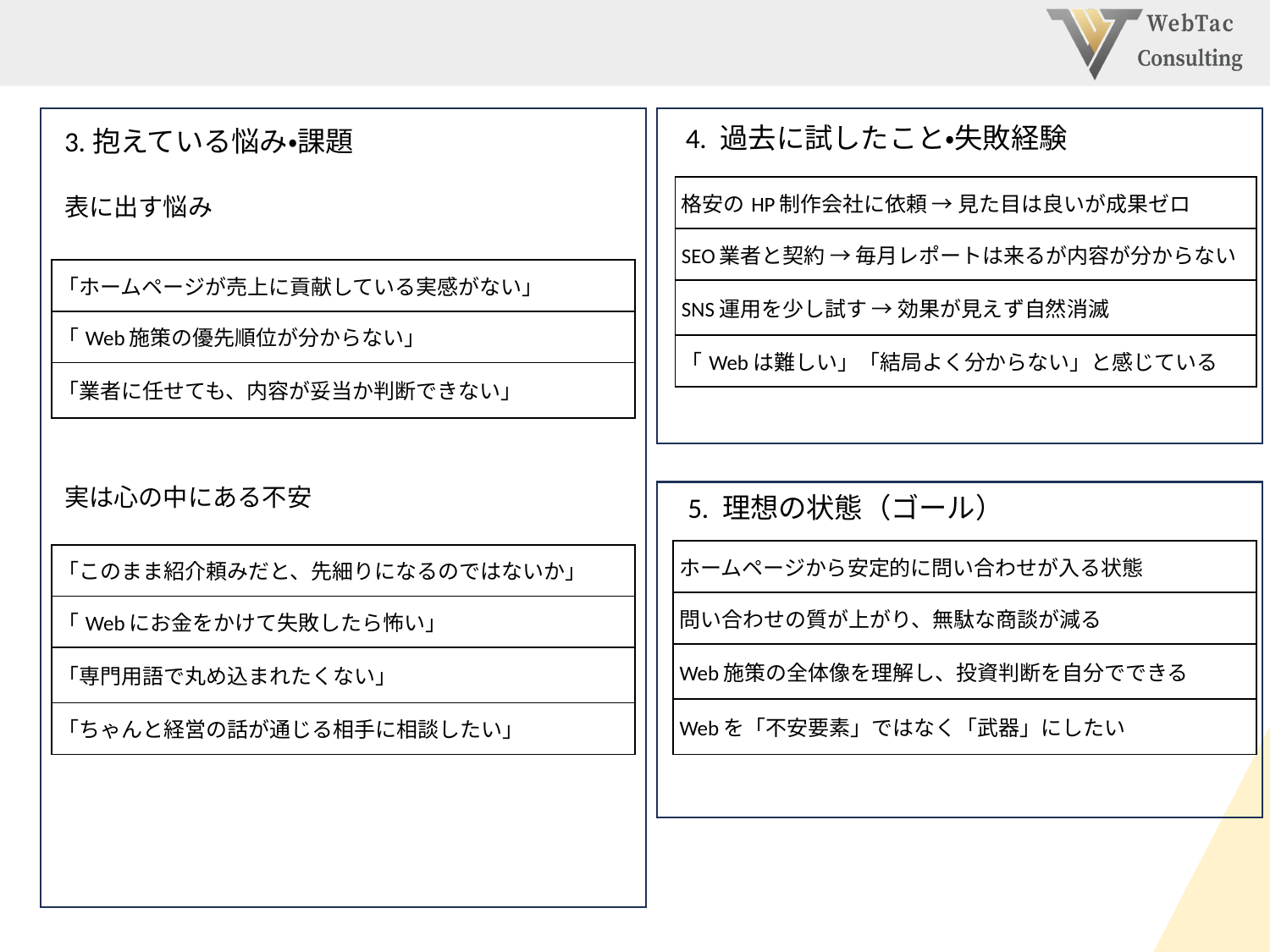

4. 過去に試したこと・失敗経験
3.抱えている悩み・課題
| 格安のHP制作会社に依頼 → 見た目は良いが成果ゼロ |
| --- |
| SEO業者と契約 → 毎月レポートは来るが内容が分からない |
| SNS運用を少し試す → 効果が見えず自然消滅 |
| 「Webは難しい」「結局よく分からない」と感じている |
表に出す悩み
| 「ホームページが売上に貢献している実感がない」 |
| --- |
| 「Web施策の優先順位が分からない」 |
| 「業者に任せても、内容が妥当か判断できない」 |
実は心の中にある不安

5. 理想の状態（ゴール）
| ホームページから安定的に問い合わせが入る状態 |
| --- |
| 問い合わせの質が上がり、無駄な商談が減る |
| Web施策の全体像を理解し、投資判断を自分でできる |
| Webを「不安要素」ではなく「武器」にしたい |
| 「このまま紹介頼みだと、先細りになるのではないか」 |
| --- |
| 「Webにお金をかけて失敗したら怖い」 |
| 「専門用語で丸め込まれたくない」 |
| 「ちゃんと経営の話が通じる相手に相談したい」 |